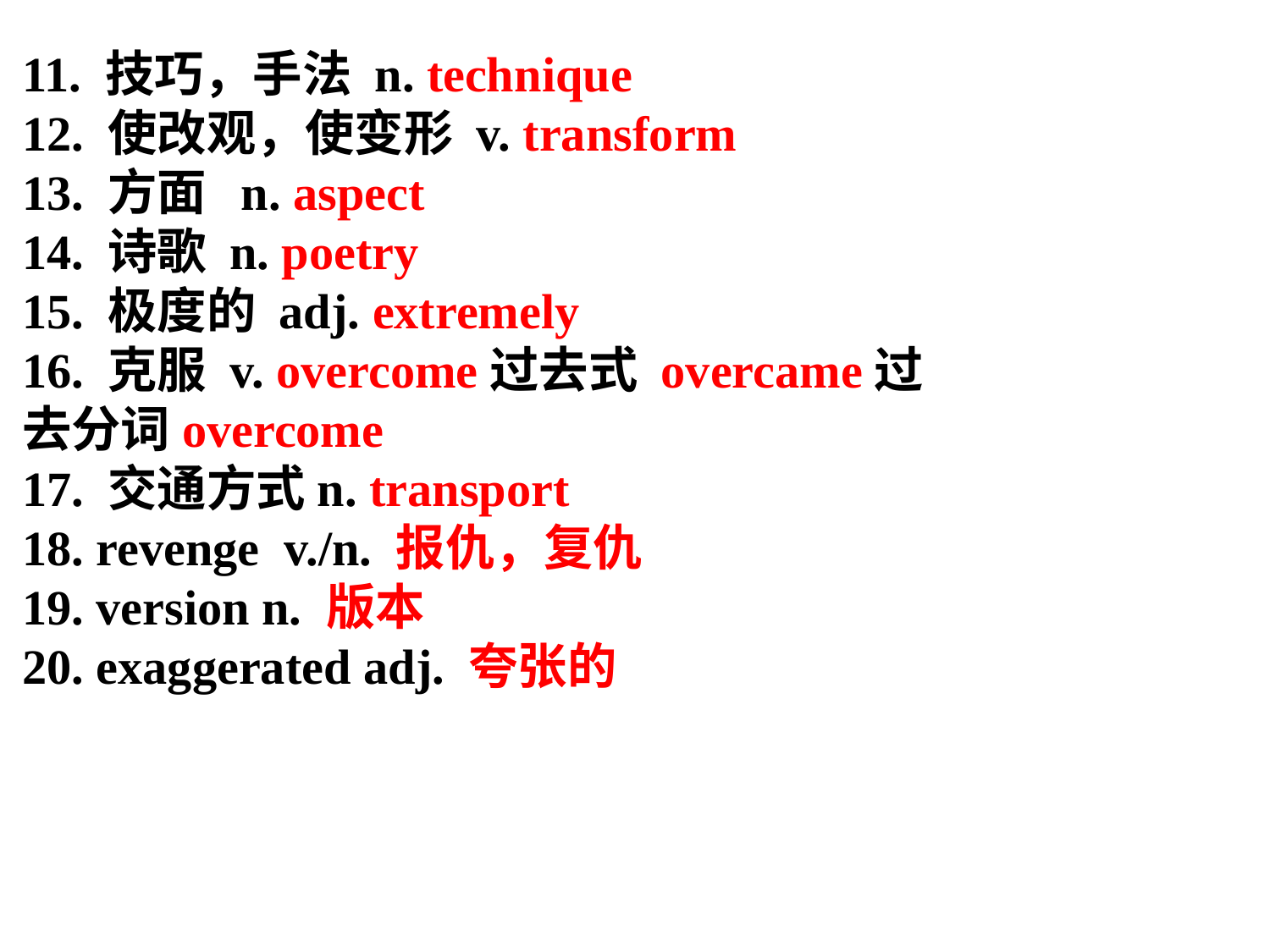

11. 技巧，手法 n. technique
12. 使改观，使变形 v. transform
13. 方面  n. aspect
14. 诗歌 n. poetry
15. 极度的 adj. extremely
16. 克服 v. overcome过去式 overcame过去分词overcome
17. 交通方式n. transport
18. revenge  v./n. 报仇，复仇
19. version n. 版本
20. exaggerated adj. 夸张的